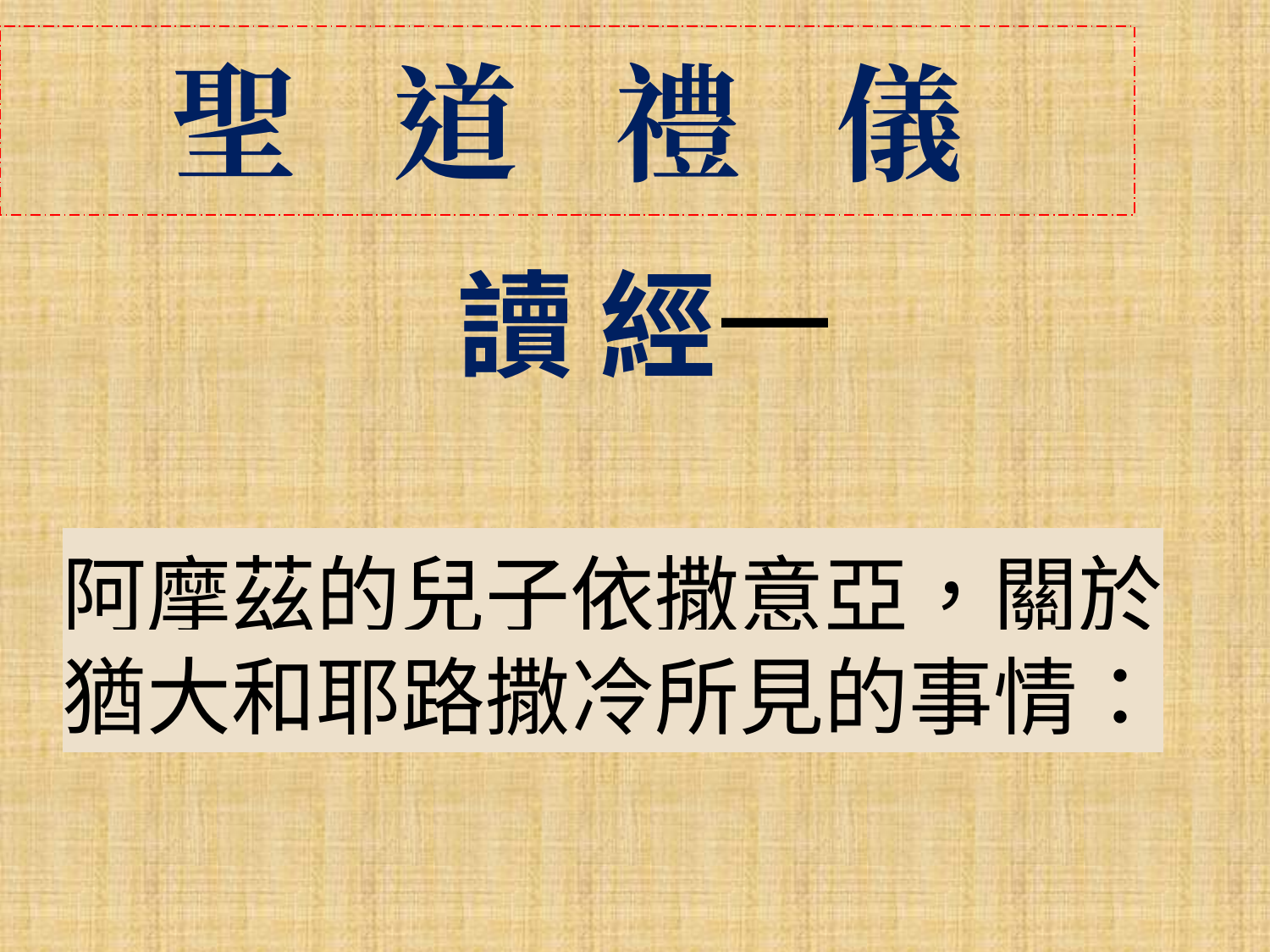

聖   道   禮   儀
讀 經一

阿摩茲的兒子依撒意亞，關於猶大和耶路撒冷所見的事情：